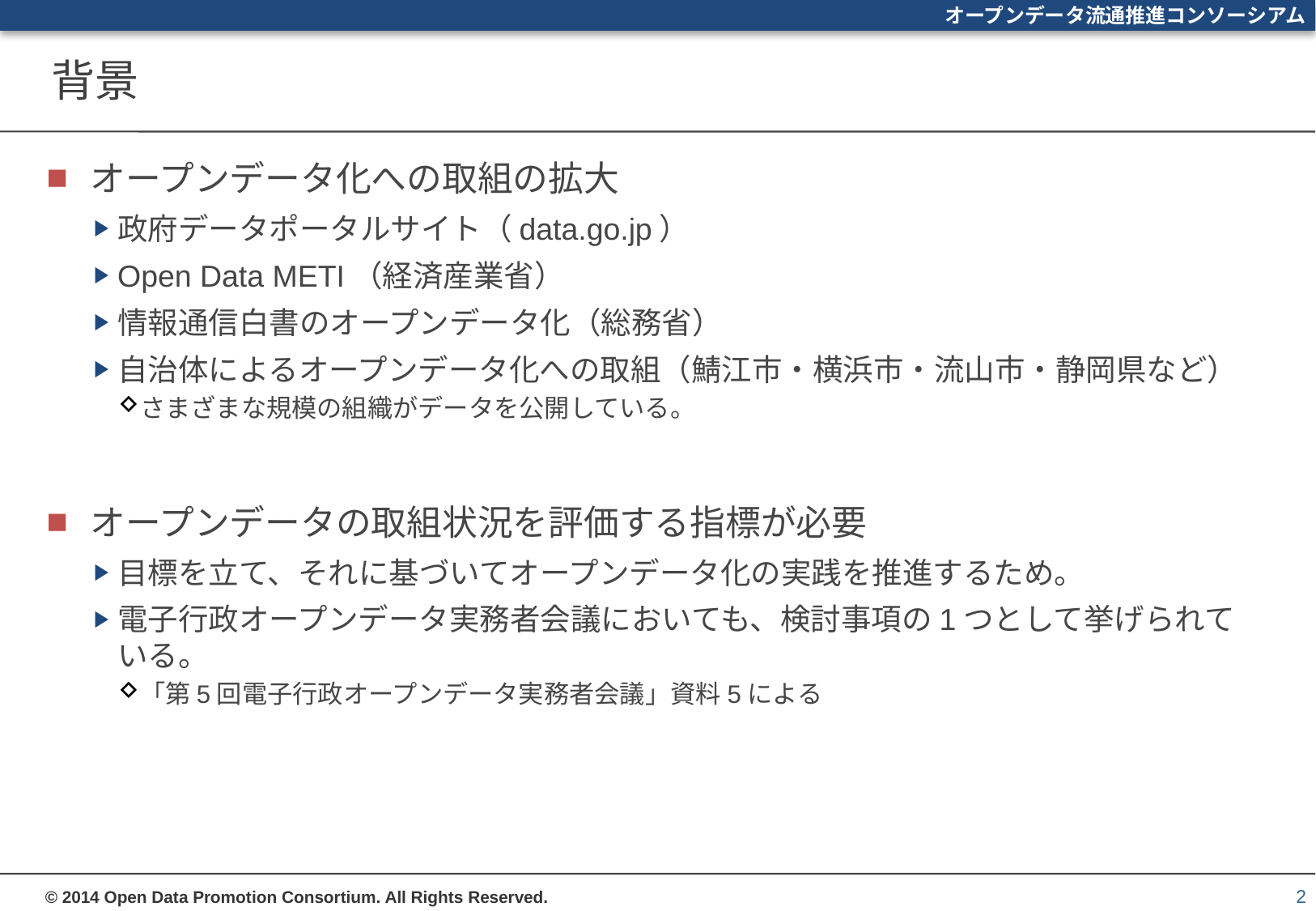

# 背景
オープンデータ化への取組の拡大
政府データポータルサイト（data.go.jp）
Open Data METI（経済産業省）
情報通信白書のオープンデータ化（総務省）
自治体によるオープンデータ化への取組（鯖江市・横浜市・流山市・静岡県など）
さまざまな規模の組織がデータを公開している。

オープンデータの取組状況を評価する指標が必要
目標を立て、それに基づいてオープンデータ化の実践を推進するため。
電子行政オープンデータ実務者会議においても、検討事項の1つとして挙げられている。
「第5回電子行政オープンデータ実務者会議」資料5による

2